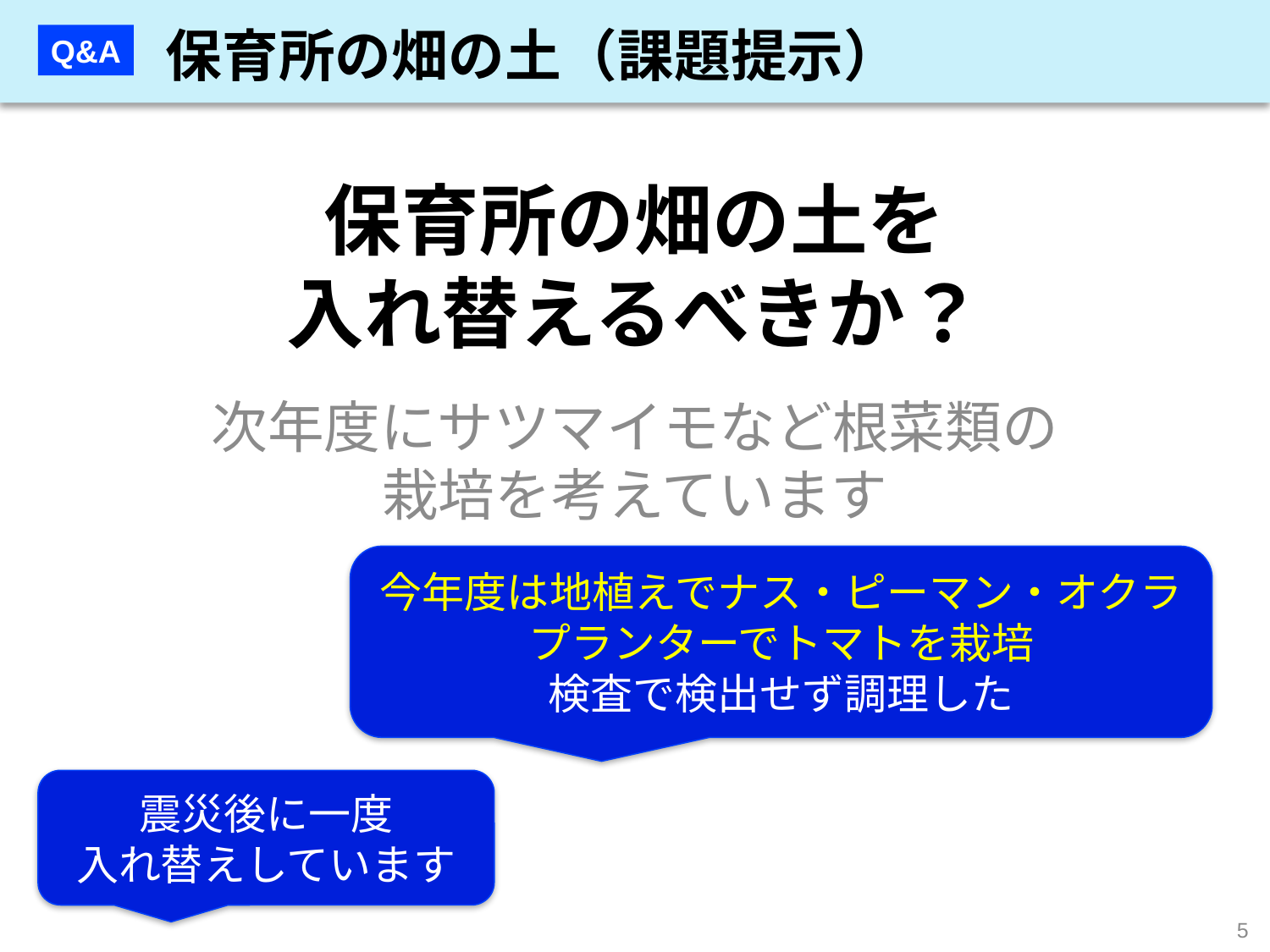

保育所の畑の土（課題提示）
Q&A
# 保育所の畑の土を 入れ替えるべきか？
次年度にサツマイモなど根菜類の栽培を考えています
今年度は地植えでナス・ピーマン・オクラ
プランターでトマトを栽培
検査で検出せず調理した
震災後に一度
入れ替えしています
5